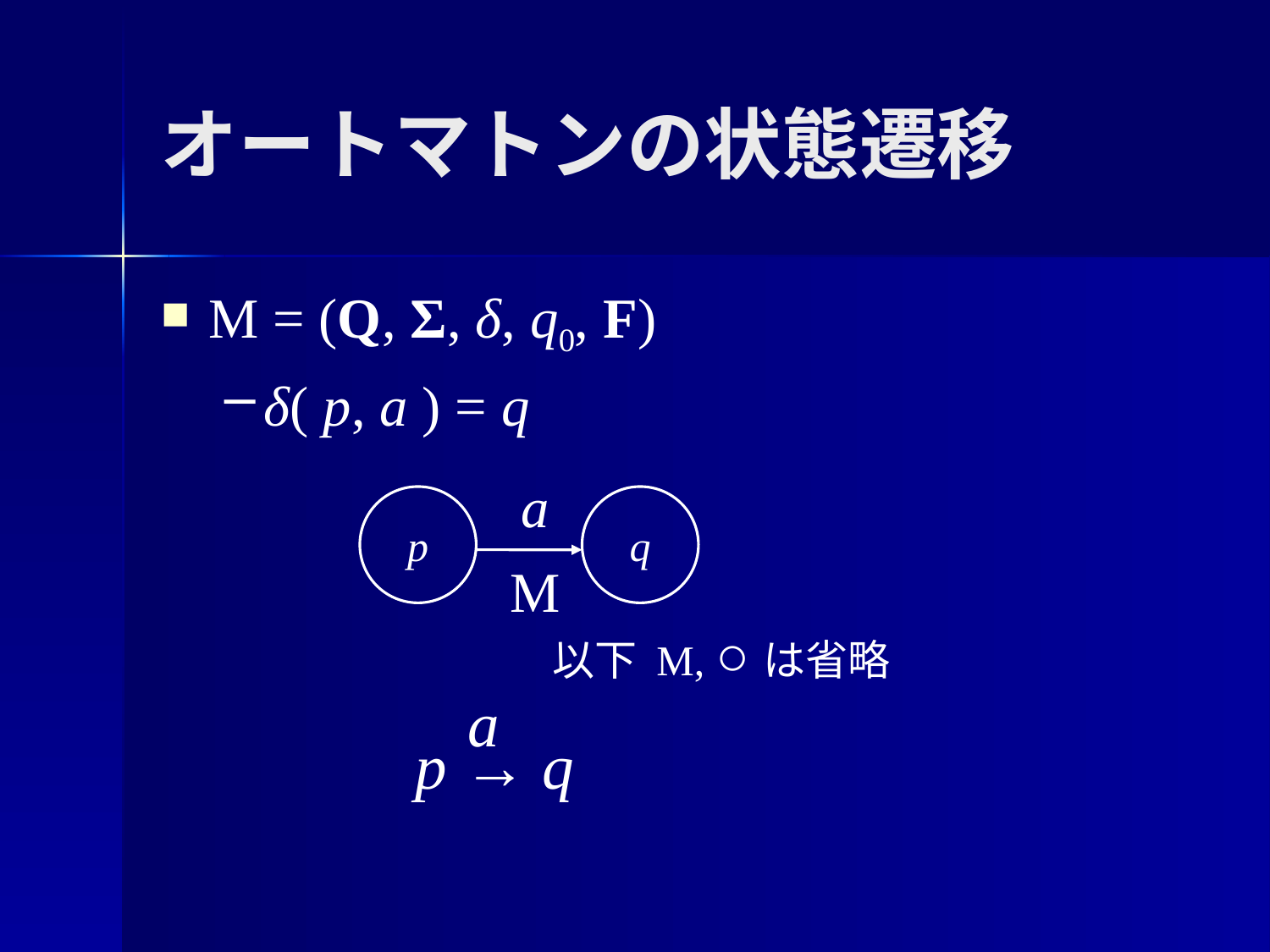

# オートマトンの状態遷移
M = (Q, Σ, δ, q0, F)
δ( p, a ) = q
a
p
q

M
以下 M, ○は省略
a
p → q